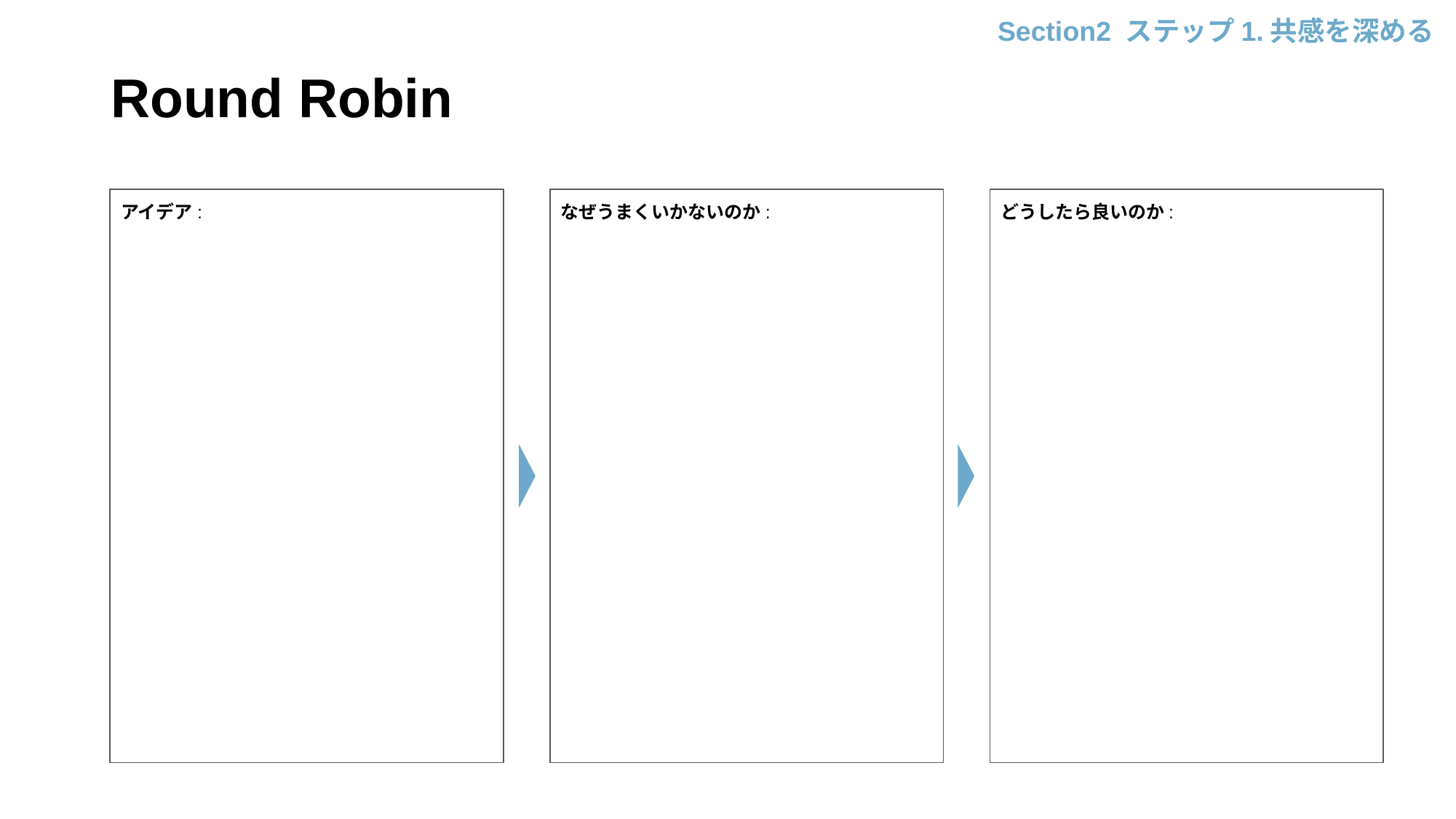

Section2 ステップ1.共感を深める
Round Robin
アイデア:

なぜうまくいかないのか:

どうしたら良いのか: